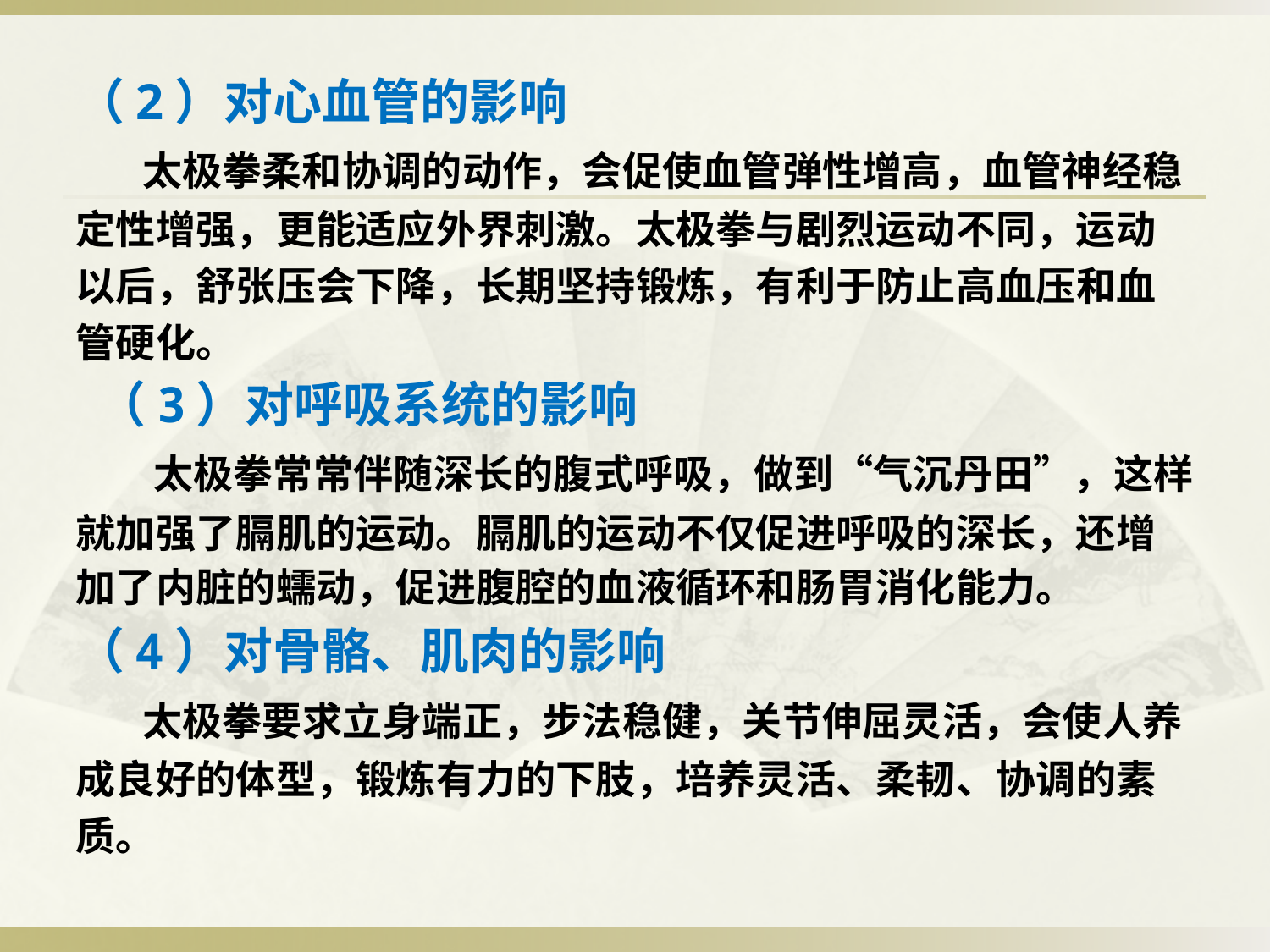

（2）对心血管的影响
     太极拳柔和协调的动作，会促使血管弹性增高，血管神经稳定性增强，更能适应外界刺激。太极拳与剧烈运动不同，运动以后，舒张压会下降，长期坚持锻炼，有利于防止高血压和血管硬化。
 （3）对呼吸系统的影响
      太极拳常常伴随深长的腹式呼吸，做到“气沉丹田”，这样就加强了膈肌的运动。膈肌的运动不仅促进呼吸的深长，还增加了内脏的蠕动，促进腹腔的血液循环和肠胃消化能力。
（4）对骨骼、肌肉的影响
     太极拳要求立身端正，步法稳健，关节伸屈灵活，会使人养成良好的体型，锻炼有力的下肢，培养灵活、柔韧、协调的素质。